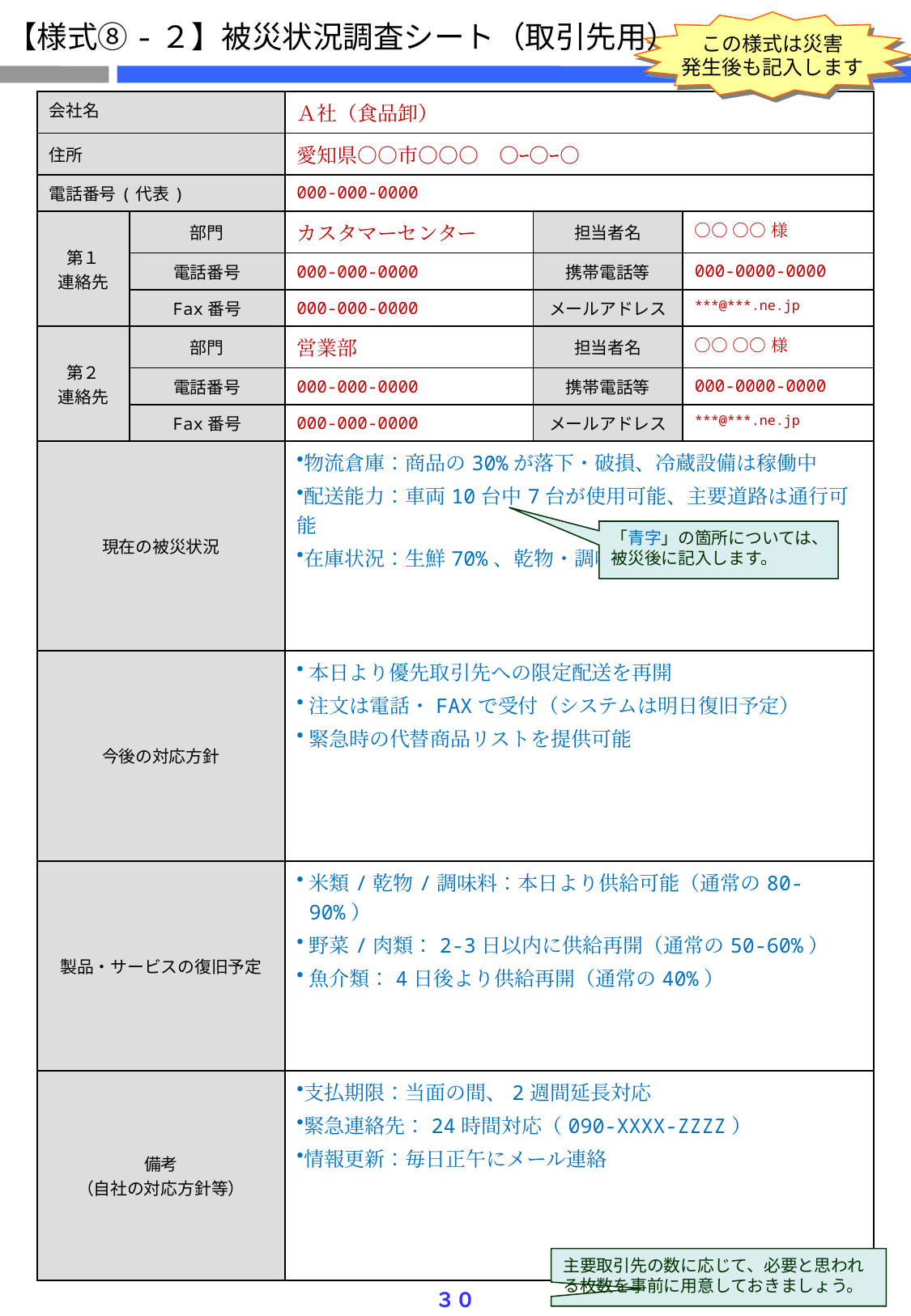

【様式⑧-２】被災状況調査シート（取引先用）
この様式は災害
発生後も記入します
| 会社名 |  | Ａ社（食品卸） |  |  |
| --- | --- | --- | --- | --- |
| 住所 |  | 愛知県○○市○○○　○ｰ○ｰ○ |  |  |
| 電話番号(代表) |  | 000-000-0000 |  |  |
| 第１ 連絡先 | 部門 | カスタマーセンター | 担当者名 | ○○ ○○様 |
|  | 電話番号 | 000-000-0000 | 携帯電話等 | 000-0000-0000 |
|  | Fax番号 | 000-000-0000 | メールアドレス | \*\*\*@\*\*\*.ne.jp |
| 第２ 連絡先 | 部門 | 営業部 | 担当者名 | ○○ ○○様 |
|  | 電話番号 | 000-000-0000 | 携帯電話等 | 000-0000-0000 |
|  | Fax番号 | 000-000-0000 | メールアドレス | \*\*\*@\*\*\*.ne.jp |
| 現在の被災状況 |  | 物流倉庫：商品の30%が落下・破損、冷蔵設備は稼働中 配送能力：車両10台中7台が使用可能、主要道路は通行可能 在庫状況：生鮮70%、乾物・調味料90%が無事 |  |  |
| 今後の対応方針 |  | 本日より優先取引先への限定配送を再開 注文は電話・FAXで受付（システムは明日復旧予定） 緊急時の代替商品リストを提供可能 |  |  |
| 製品・サービスの復旧予定 |  | 米類/乾物/調味料：本日より供給可能（通常の80-90%） 野菜/肉類：2-3日以内に供給再開（通常の50-60%） 魚介類：4日後より供給再開（通常の40%） |  |  |
| 備考 （自社の対応方針等） |  | 支払期限：当面の間、2週間延長対応 緊急連絡先：24時間対応（090-XXXX-ZZZZ） 情報更新：毎日正午にメール連絡 |  |  |
「青字」の箇所については、被災後に記入します。
主要取引先の数に応じて、必要と思われる枚数を事前に用意しておきましょう。
３０